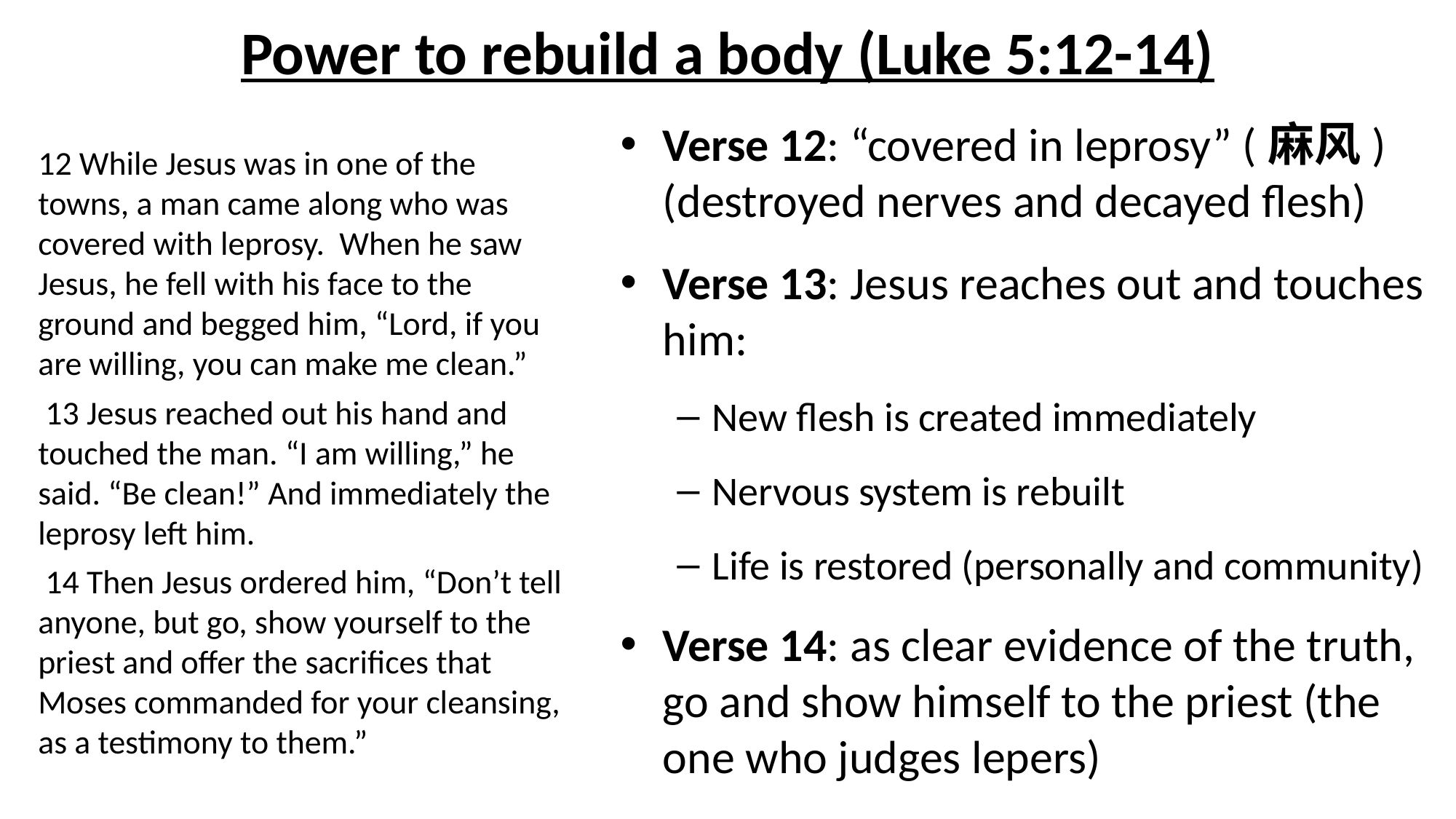

# Power to rebuild a body (Luke 5:12-14)
Verse 12: “covered in leprosy” (麻风) (destroyed nerves and decayed flesh)
Verse 13: Jesus reaches out and touches him:
New flesh is created immediately
Nervous system is rebuilt
Life is restored (personally and community)
Verse 14: as clear evidence of the truth, go and show himself to the priest (the one who judges lepers)
12 While Jesus was in one of the towns, a man came along who was covered with leprosy.  When he saw Jesus, he fell with his face to the ground and begged him, “Lord, if you are willing, you can make me clean.”
 13 Jesus reached out his hand and touched the man. “I am willing,” he said. “Be clean!” And immediately the leprosy left him.
 14 Then Jesus ordered him, “Don’t tell anyone, but go, show yourself to the priest and offer the sacrifices that Moses commanded for your cleansing, as a testimony to them.”